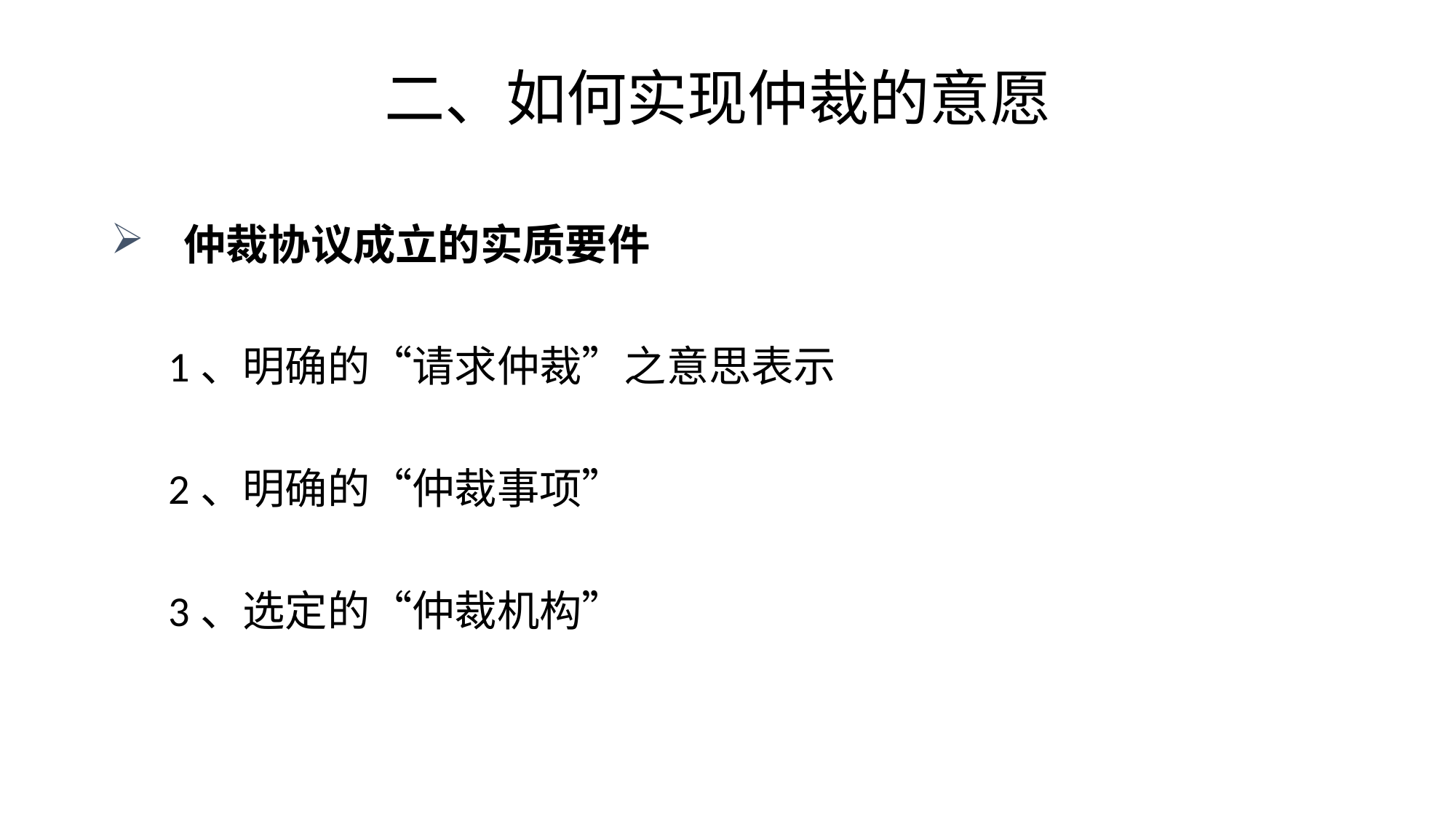

# 二、如何实现仲裁的意愿
仲裁协议成立的实质要件

      1、明确的“请求仲裁”之意思表示

      2、明确的“仲裁事项”

      3、选定的“仲裁机构”